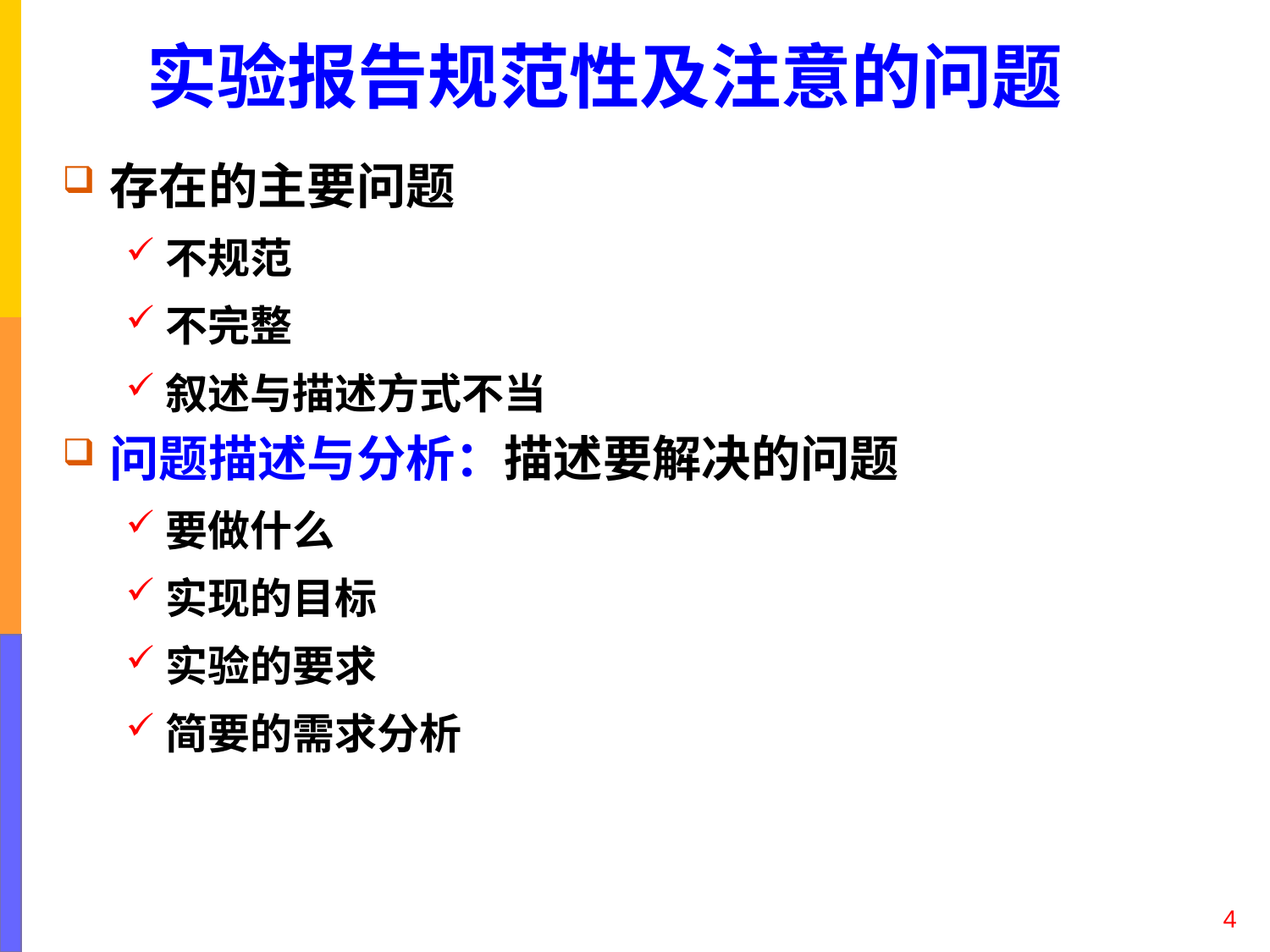

# 实验报告规范性及注意的问题
存在的主要问题
不规范
不完整
叙述与描述方式不当
问题描述与分析：描述要解决的问题
要做什么
实现的目标
实验的要求
简要的需求分析